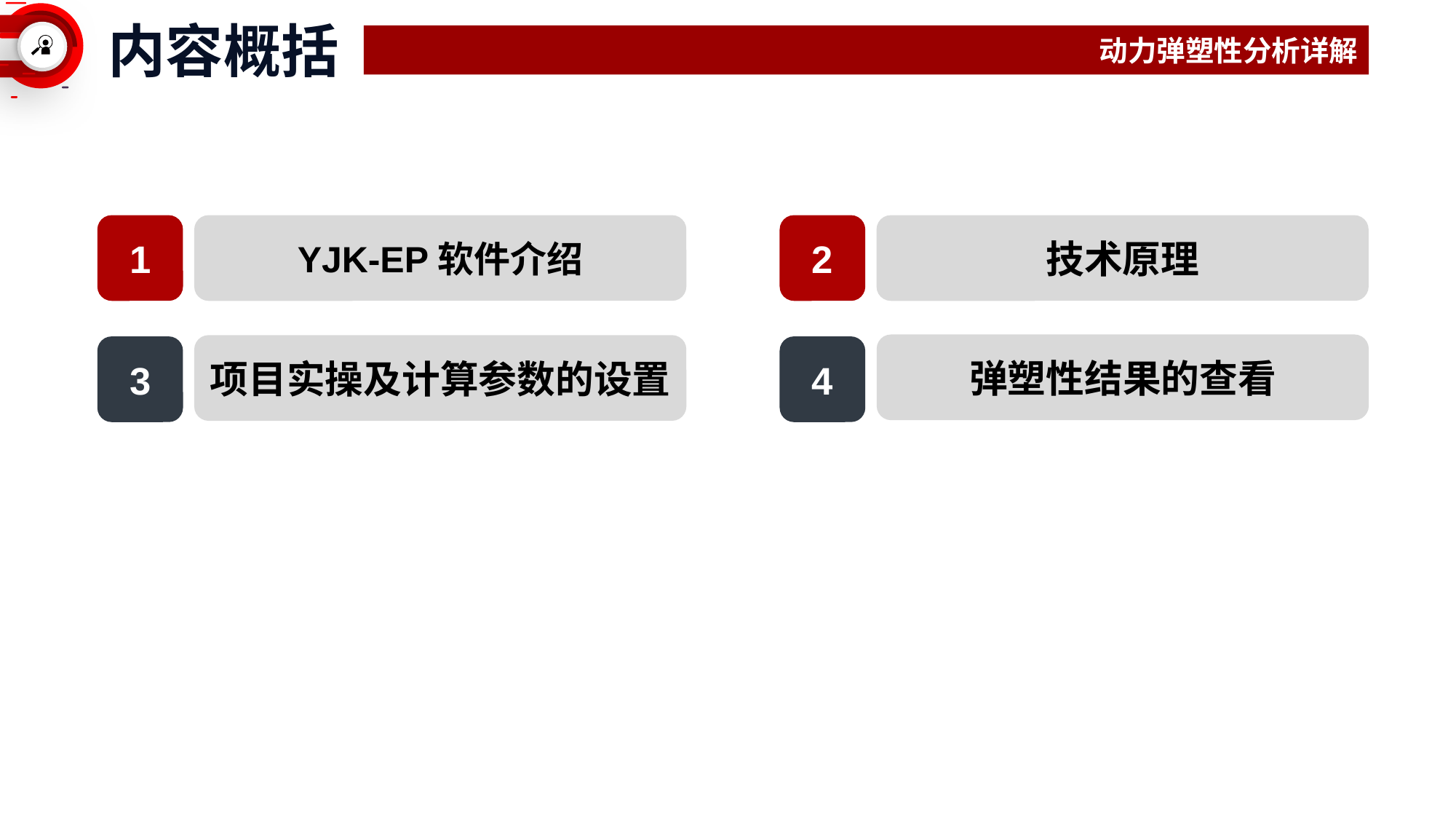

内容概括
动力弹塑性分析详解

1
YJK-EP软件介绍
2
技术原理
弹塑性结果的查看
项目实操及计算参数的设置
3
4